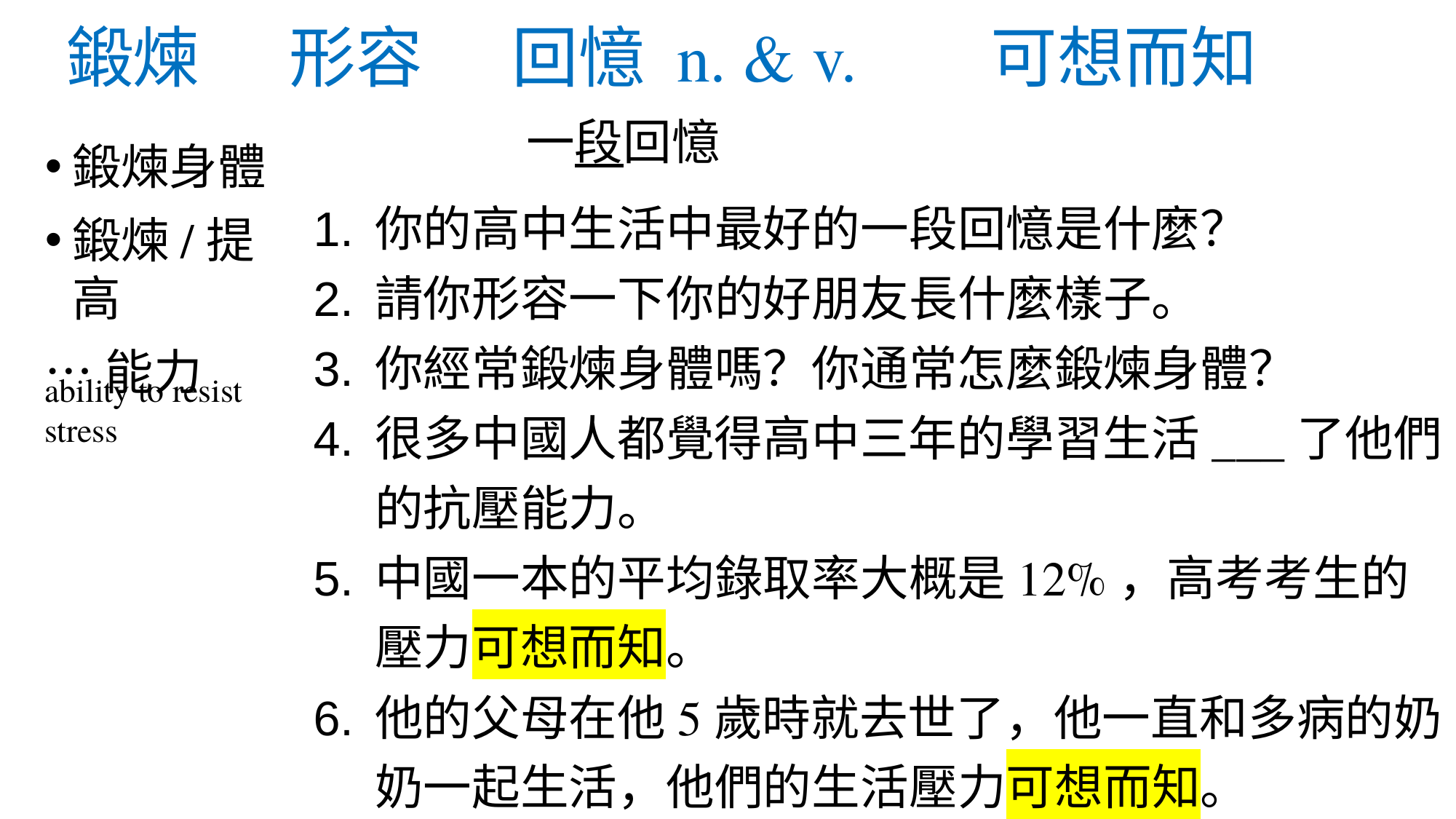

# 鍛煉      形容      回憶 n. & v.       可想而知
一段回憶

鍛煉身體
鍛煉/提高
…能力

你的高中生活中最好的一段回憶是什麼？
請你形容一下你的好朋友長什麼樣子。
你經常鍛煉身體嗎？你通常怎麼鍛煉身體？
很多中國人都覺得高中三年的學習生活___了他們的抗壓能力。
中國一本的平均錄取率大概是12%，高考考生的壓力可想而知。
他的父母在他5歲時就去世了，他一直和多病的奶奶一起生活，他們的生活壓力可想而知。
ability to resist stress